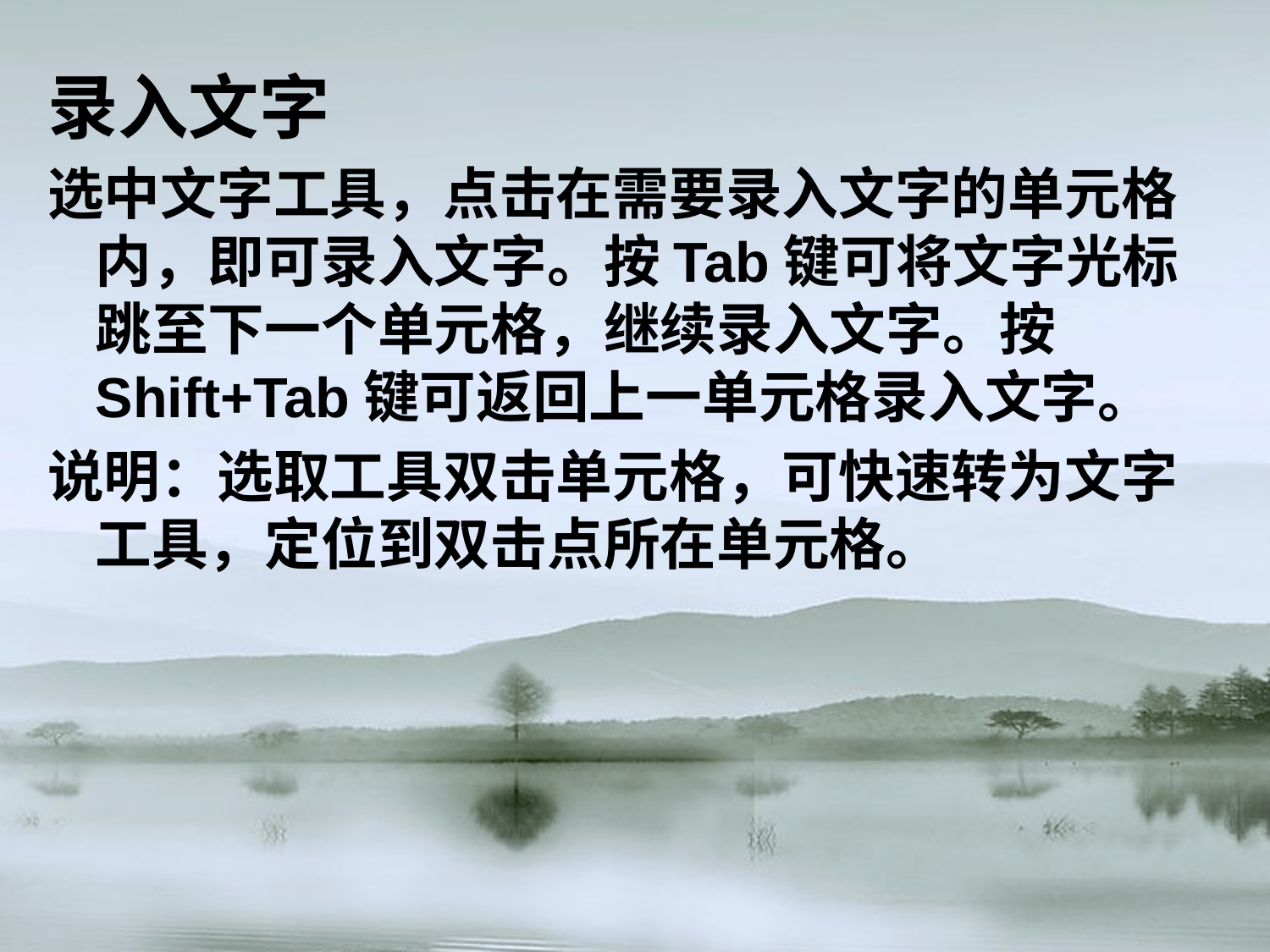

录入文字
选中文字工具，点击在需要录入文字的单元格内，即可录入文字。按Tab键可将文字光标跳至下一个单元格，继续录入文字。按Shift+Tab键可返回上一单元格录入文字。
说明：选取工具双击单元格，可快速转为文字工具，定位到双击点所在单元格。